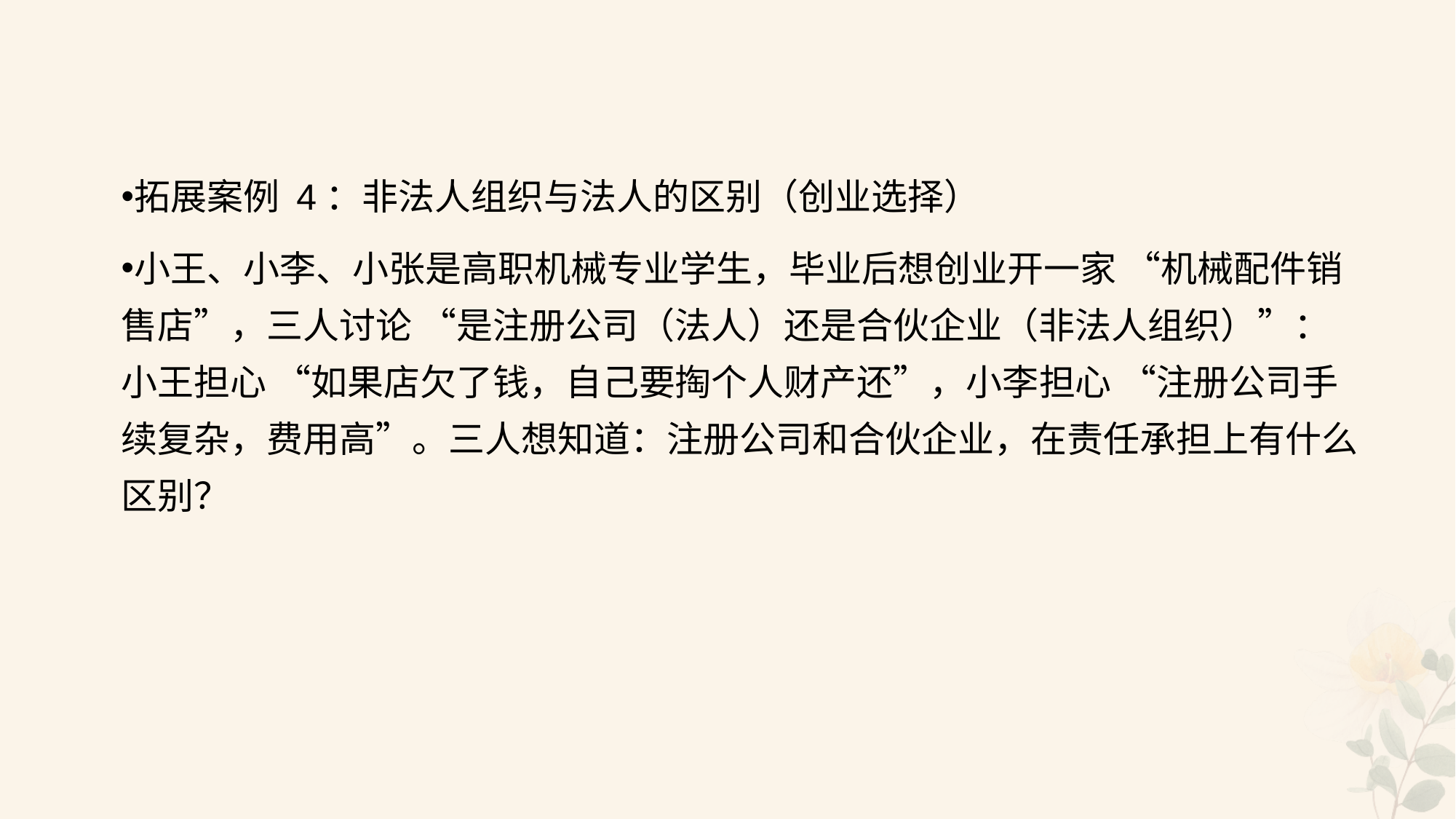

#
拓展案例 4：非法人组织与法人的区别（创业选择）
小王、小李、小张是高职机械专业学生，毕业后想创业开一家 “机械配件销售店”，三人讨论 “是注册公司（法人）还是合伙企业（非法人组织）”：小王担心 “如果店欠了钱，自己要掏个人财产还”，小李担心 “注册公司手续复杂，费用高”。三人想知道：注册公司和合伙企业，在责任承担上有什么区别？